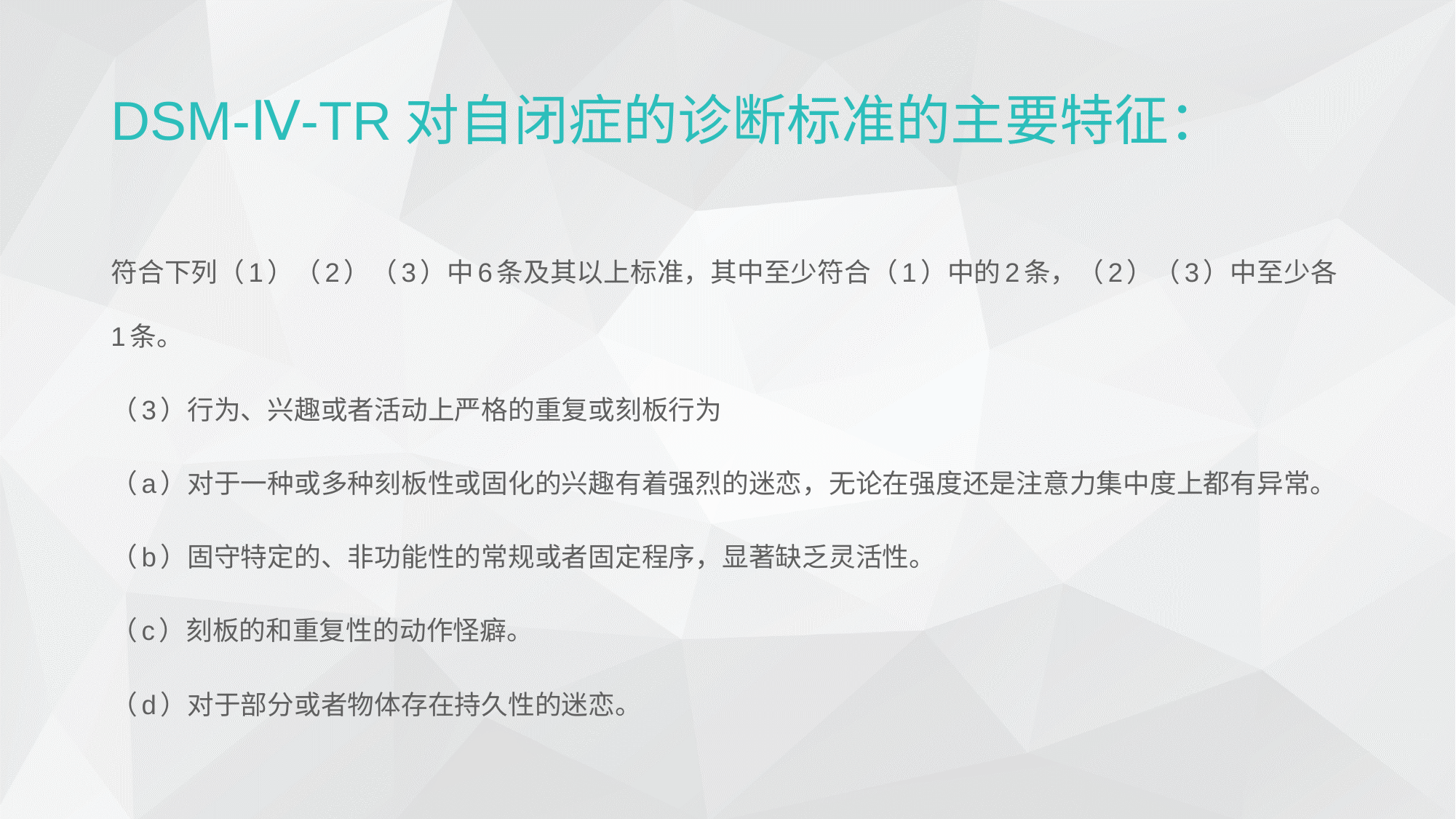

DSM-Ⅳ-TR对自闭症的诊断标准的主要特征：
符合下列（1）（2）（3）中6条及其以上标准，其中至少符合（1）中的2条，（2）（3）中至少各1条。
（3）行为、兴趣或者活动上严格的重复或刻板行为
（a）对于一种或多种刻板性或固化的兴趣有着强烈的迷恋，无论在强度还是注意力集中度上都有异常。
（b）固守特定的、非功能性的常规或者固定程序，显著缺乏灵活性。
（c）刻板的和重复性的动作怪癖。
（d）对于部分或者物体存在持久性的迷恋。